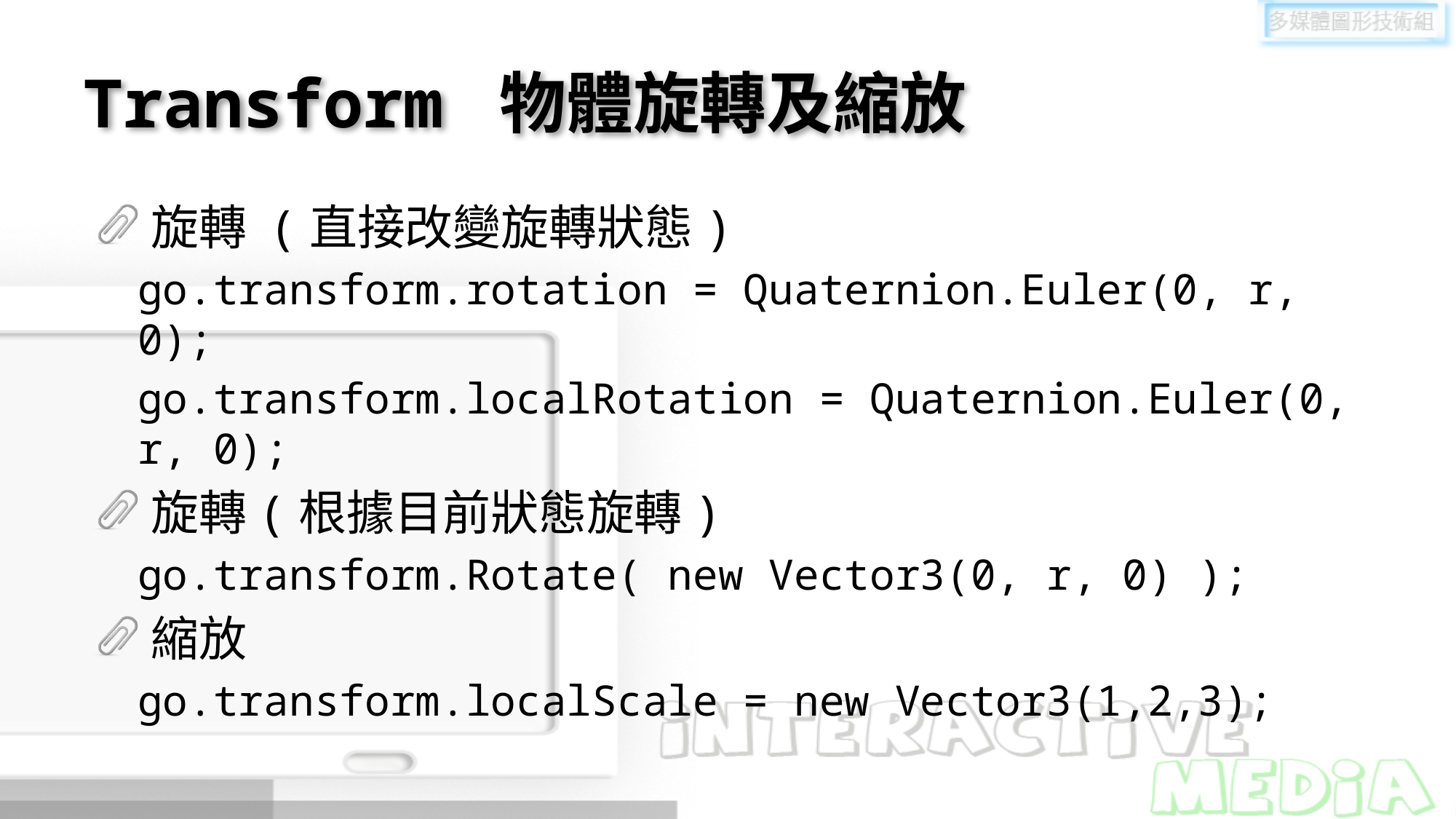

# Transform 物體旋轉及縮放
旋轉 (直接改變旋轉狀態)
go.transform.rotation = Quaternion.Euler(0, r, 0);
go.transform.localRotation = Quaternion.Euler(0, r, 0);
旋轉(根據目前狀態旋轉)
go.transform.Rotate( new Vector3(0, r, 0) );
縮放
go.transform.localScale = new Vector3(1,2,3);